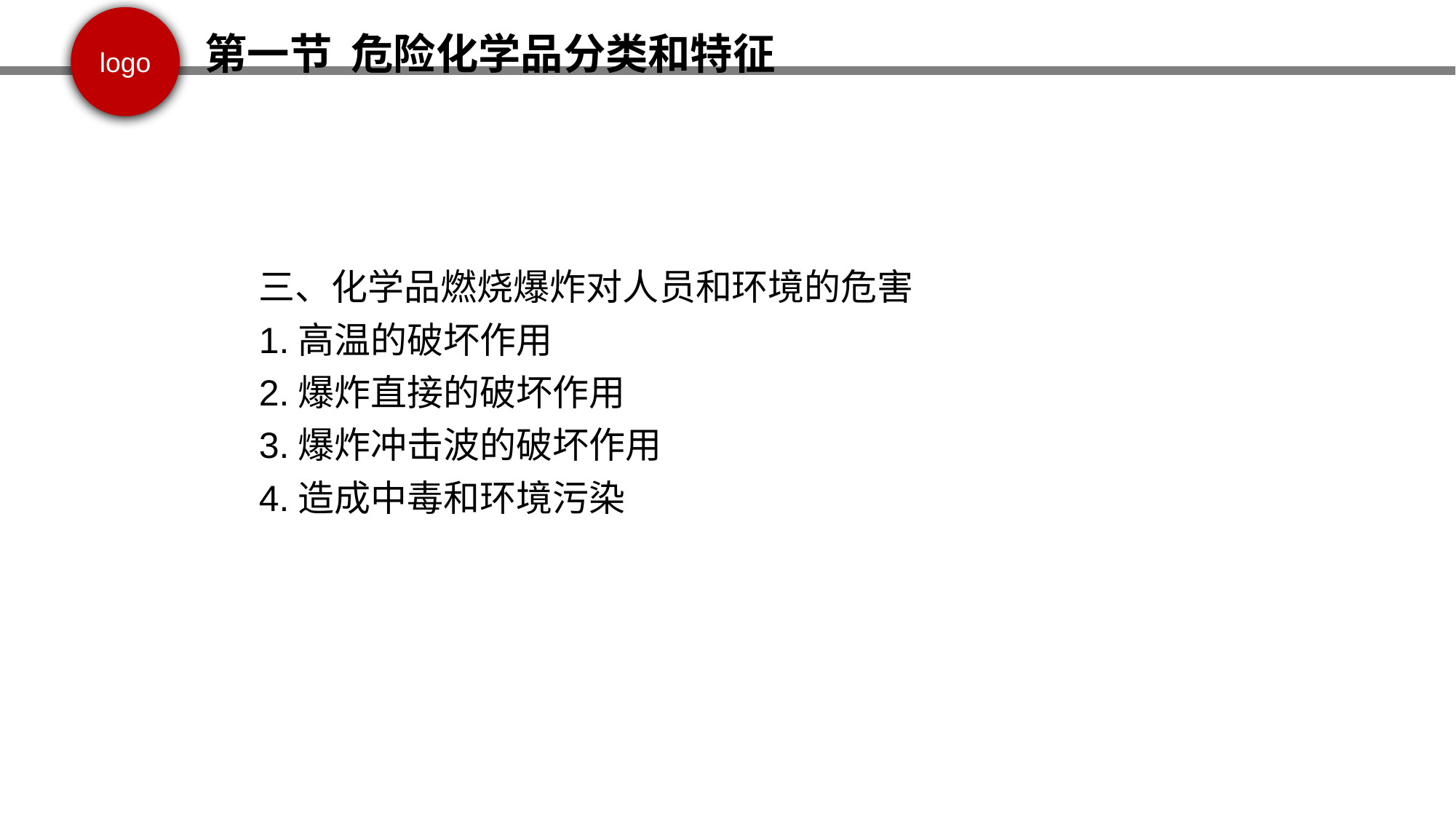

第一节  危险化学品分类和特征
三、化学品燃烧爆炸对人员和环境的危害
1.高温的破坏作用
2.爆炸直接的破坏作用
3.爆炸冲击波的破坏作用
4.造成中毒和环境污染